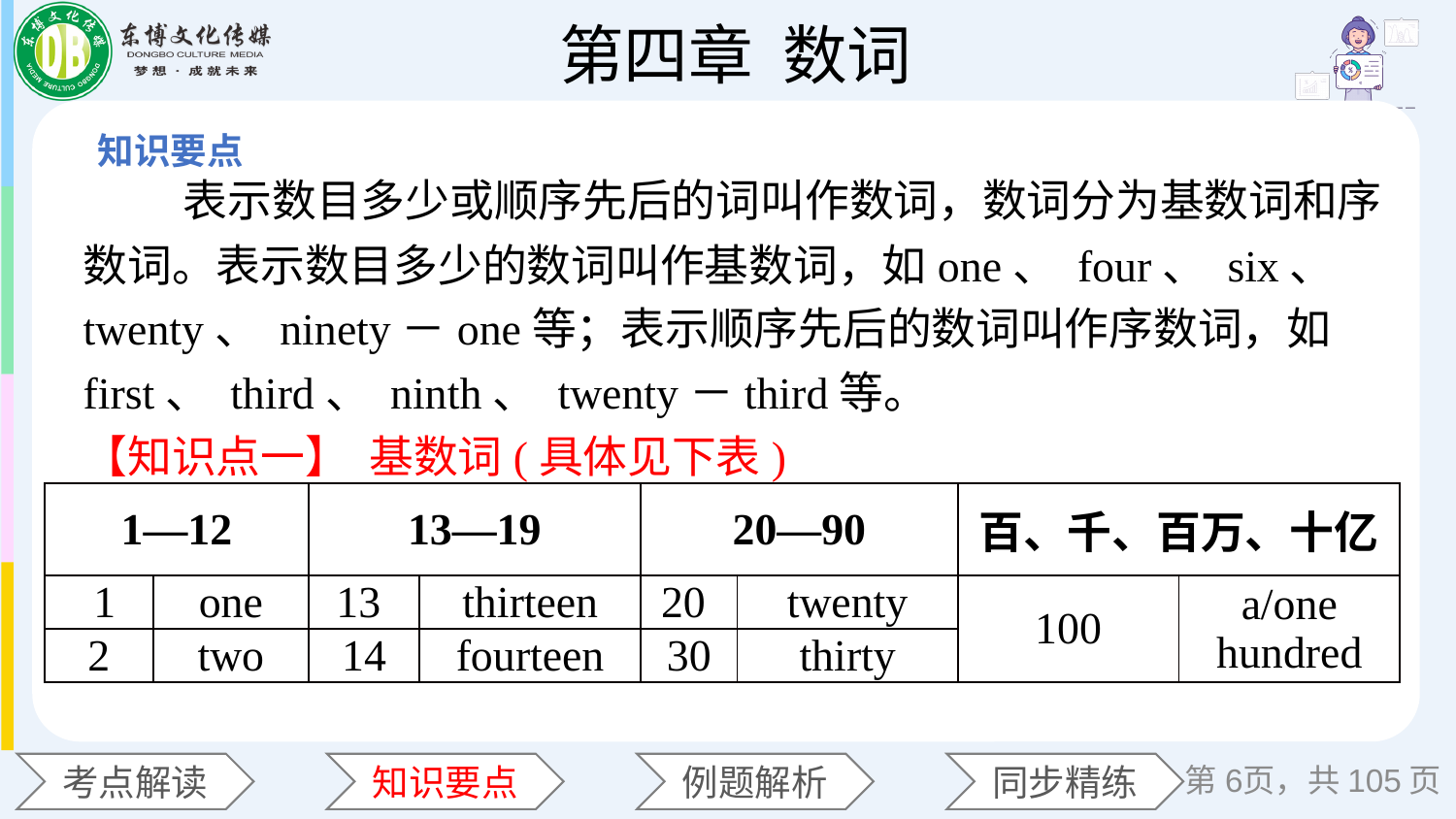

表示数目多少或顺序先后的词叫作数词，数词分为基数词和序数词。表示数目多少的数词叫作基数词，如one、 four、 six、 twenty、 ninety－one等；表示顺序先后的数词叫作序数词，如first、 third、 ninth、 twenty－third等。
【知识点一】  基数词(具体见下表)
| 1—12 |  | 13—19 |  | 20—90 |  | 百、千、百万、十亿 |  |
| --- | --- | --- | --- | --- | --- | --- | --- |
| 1 | one | 13 | thirteen | 20 | twenty | 100 | a/one hundred |
| 2 | two | 14 | fourteen | 30 | thirty |  |  |
第6页，共105页